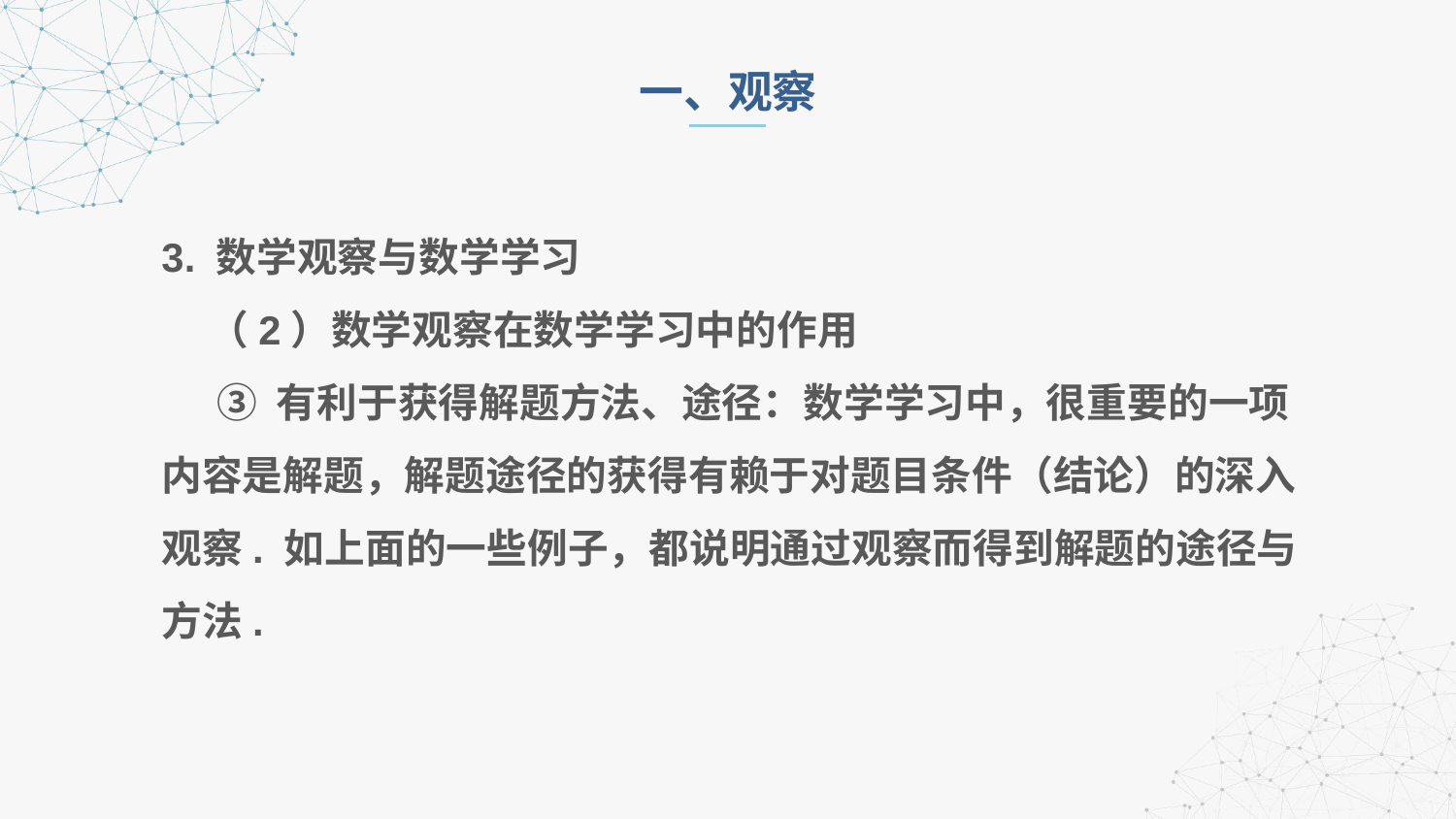

一、观察
3. 数学观察与数学学习
    （2）数学观察在数学学习中的作用
      ③ 有利于获得解题方法、途径：数学学习中，很重要的一项内容是解题，解题途径的获得有赖于对题目条件（结论）的深入观察. 如上面的一些例子，都说明通过观察而得到解题的途径与方法.